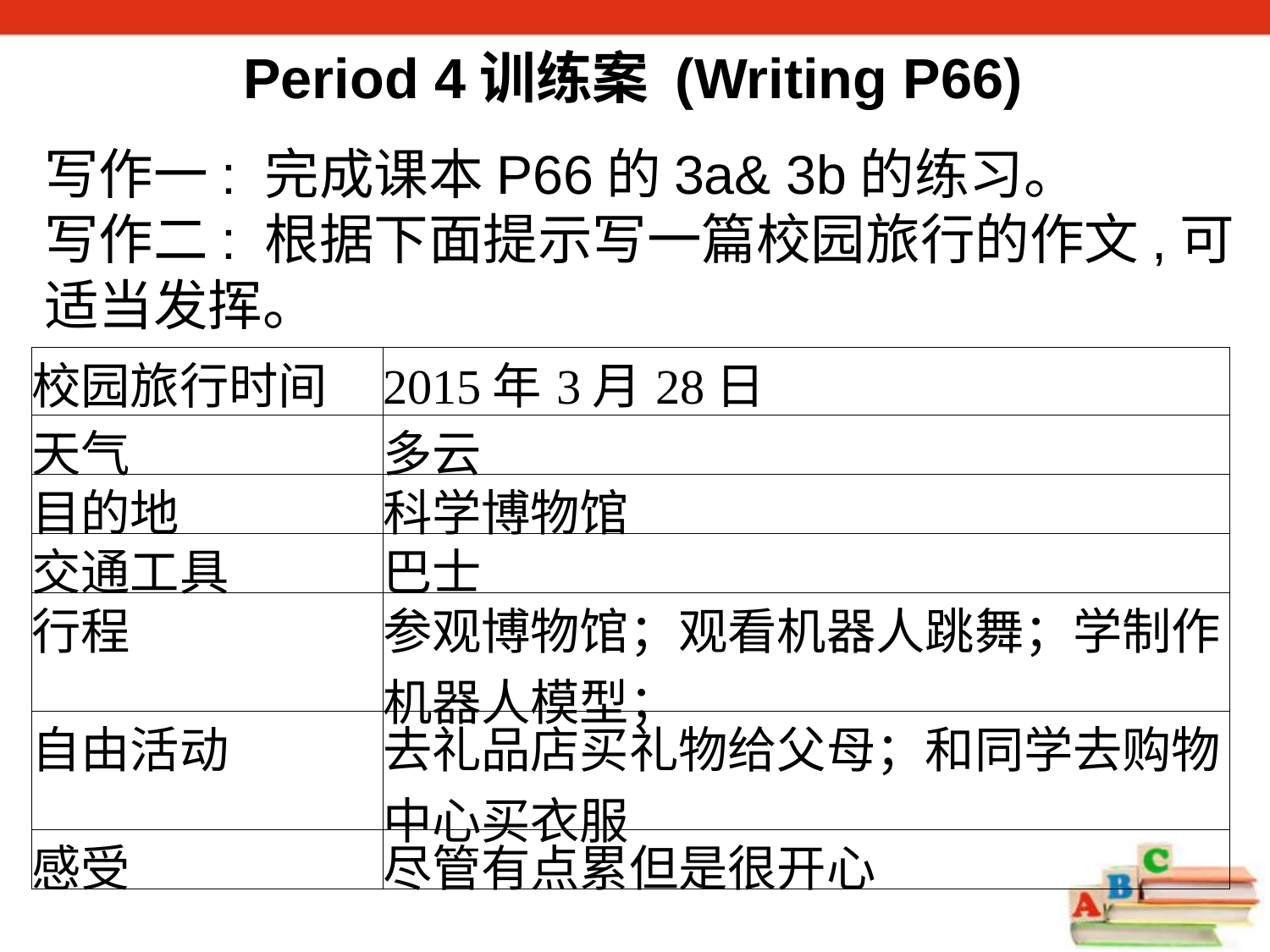

Period 4训练案 (Writing P66)
写作一: 完成课本P66的3a& 3b的练习。
写作二: 根据下面提示写一篇校园旅行的作文,可适当发挥。
| 校园旅行时间 | 2015年3月28日 |
| --- | --- |
| 天气 | 多云 |
| 目的地 | 科学博物馆 |
| 交通工具 | 巴士 |
| 行程 | 参观博物馆；观看机器人跳舞；学制作机器人模型； |
| 自由活动 | 去礼品店买礼物给父母；和同学去购物中心买衣服 |
| 感受 | 尽管有点累但是很开心 |